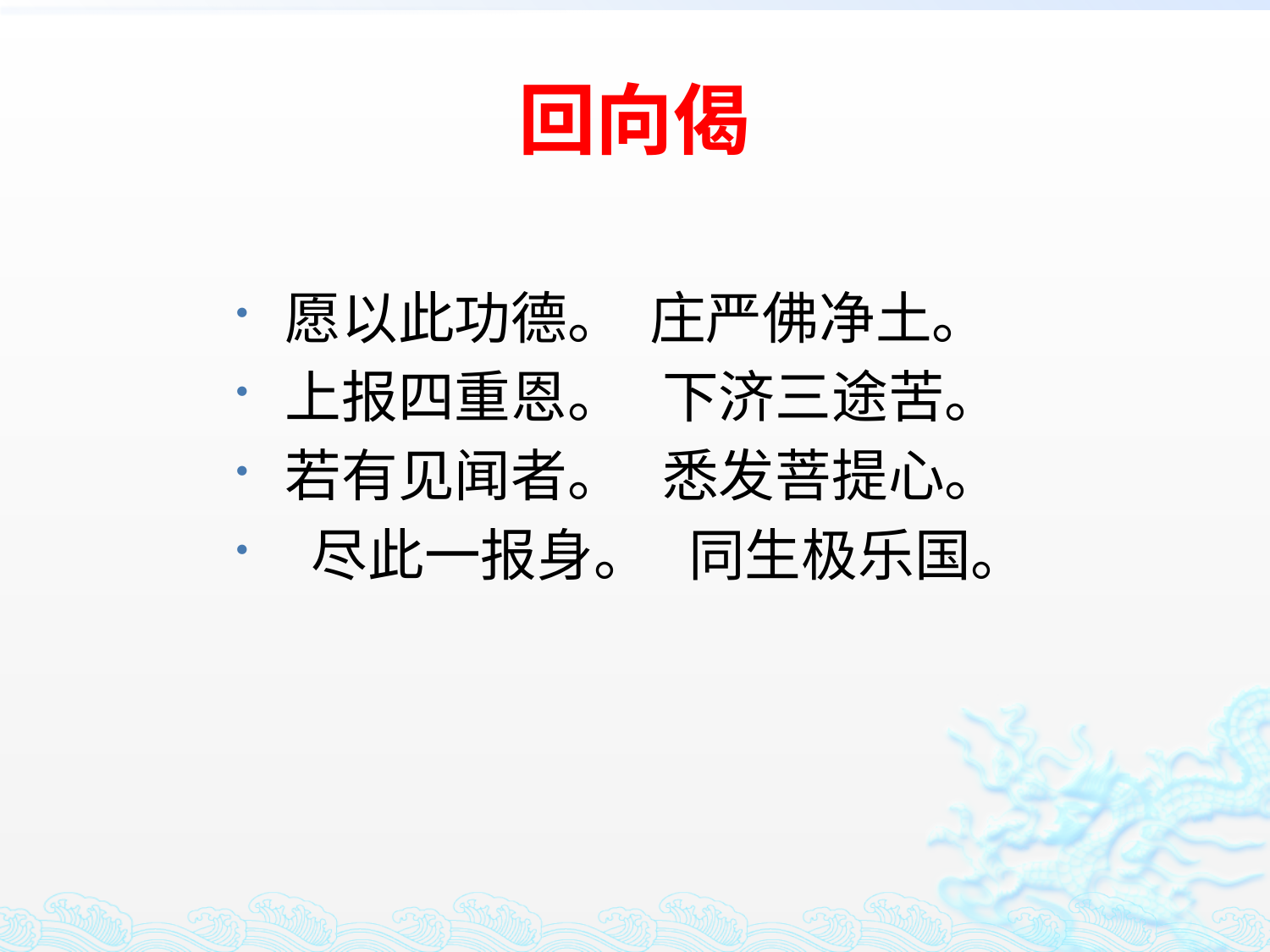

# 回向偈
愿以此功德。  庄严佛净土。
上报四重恩。   下济三途苦。
若有见闻者。   悉发菩提心。
 尽此一报身。   同生极乐国。